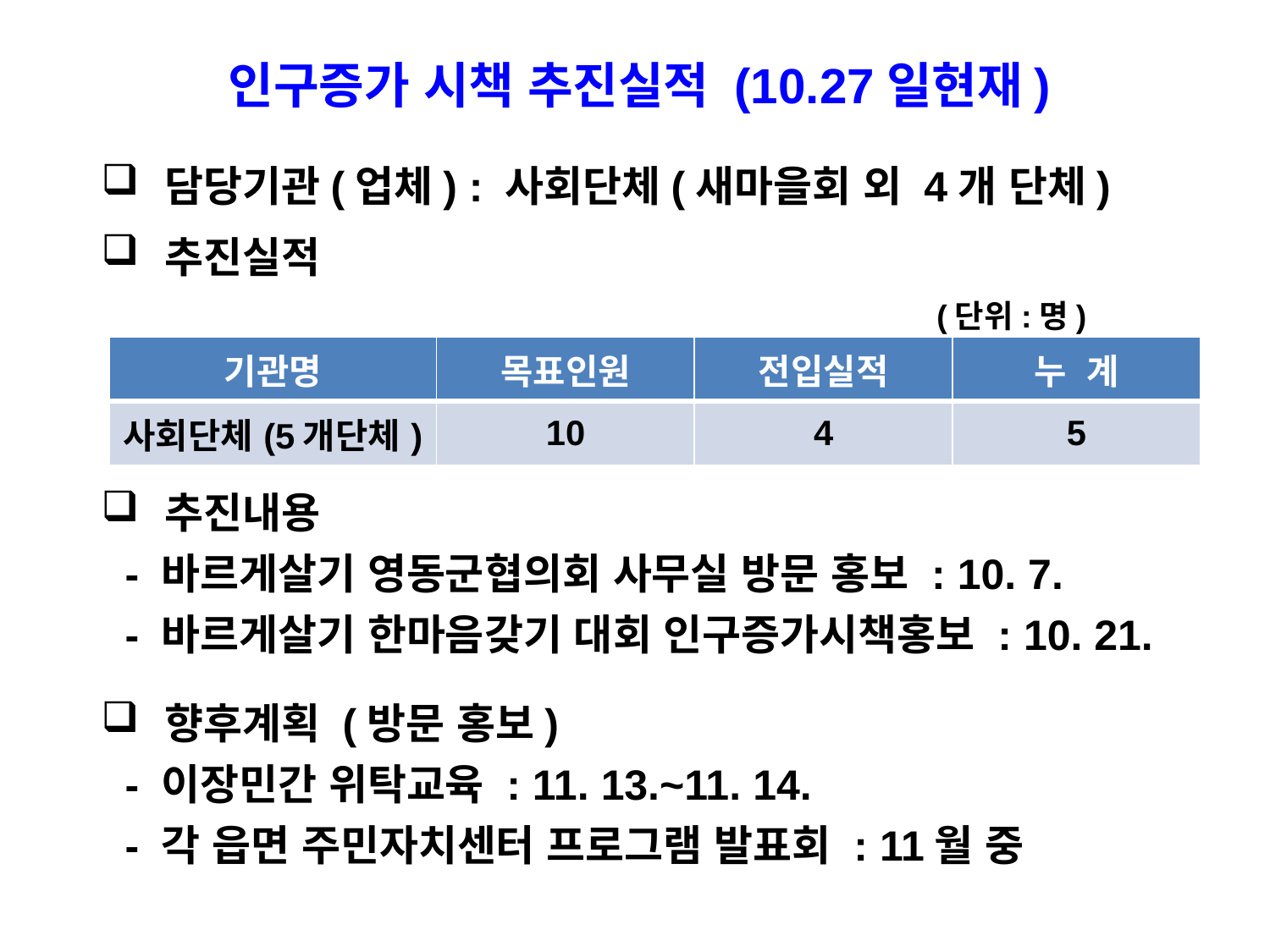

인구증가 시책 추진실적 (10.27일현재)

담당기관(업체) : 사회단체(새마을회 외 4개 단체)
추진실적
                                                                                              (단위:명)

추진내용
  - 바르게살기 영동군협의회 사무실 방문 홍보 : 10. 7.
  - 바르게살기 한마음갖기 대회 인구증가시책홍보 : 10. 21.

향후계획 (방문 홍보)
  - 이장민간 위탁교육 : 11. 13.~11. 14.
  - 각 읍면 주민자치센터 프로그램 발표회 : 11월 중
| 기관명 | 목표인원 | 전입실적 | 누 계 |
| --- | --- | --- | --- |
| 사회단체(5개단체) | 10 | 4 | 5 |